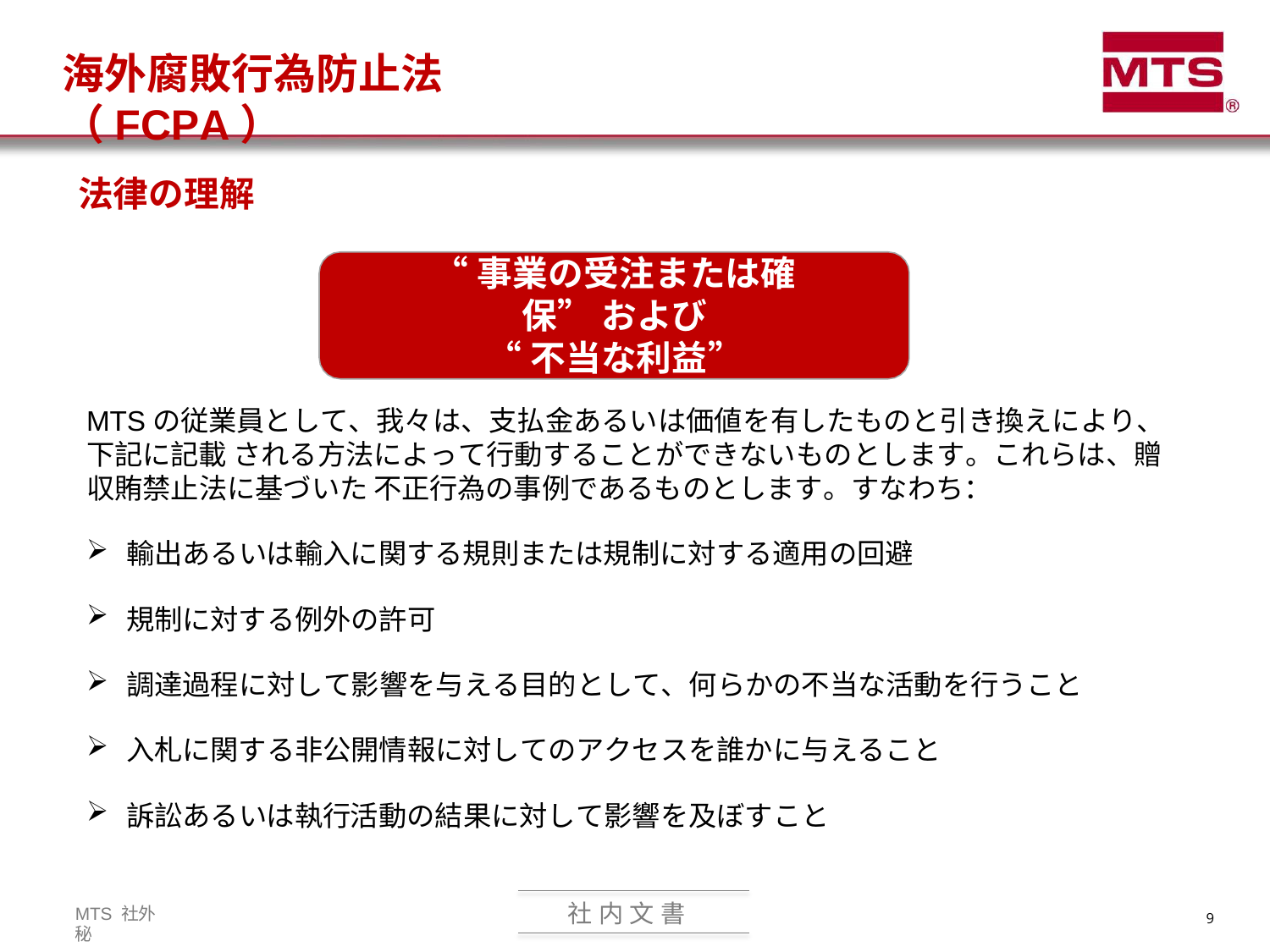

# 海外腐敗行為防止法（FCPA）
法律の理解

“事業の受注または確保” および
“不当な利益”
MTSの従業員として、我々は、支払金あるいは価値を有したものと引き換えにより、下記に記載 される方法によって行動することができないものとします。これらは、贈収賄禁止法に基づいた 不正行為の事例であるものとします。すなわち：

輸出あるいは輸入に関する規則または規制に対する適用の回避

規制に対する例外の許可

調達過程に対して影響を与える目的として、何らかの不当な活動を行うこと

入札に関する非公開情報に対してのアクセスを誰かに与えること

訴訟あるいは執行活動の結果に対して影響を及ぼすこと

社 内 文 書
MTS 社外秘
9